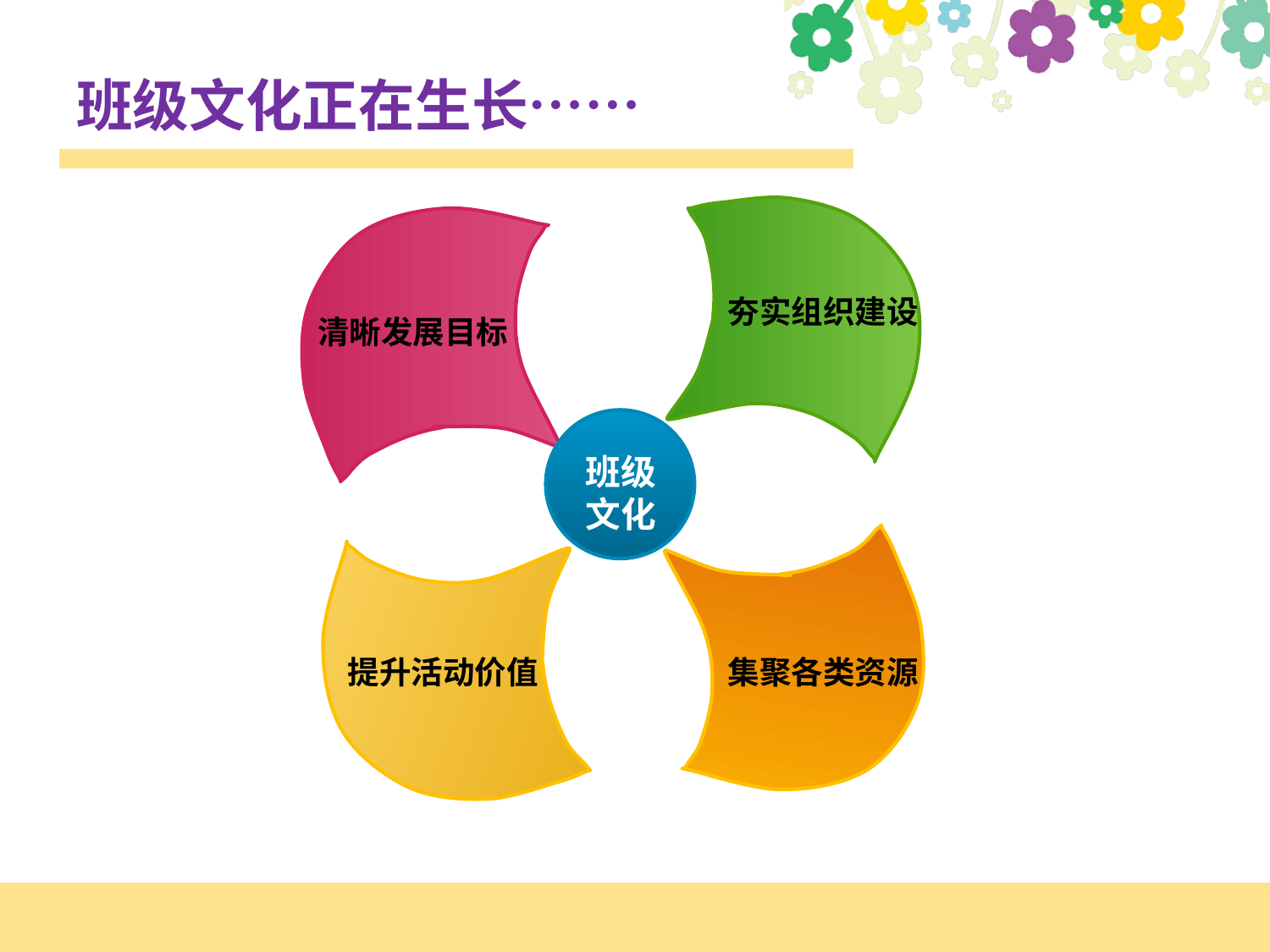

# 班级文化正在生长……

夯实组织建设
清晰发展目标

班级文化

提升活动价值
集聚各类资源